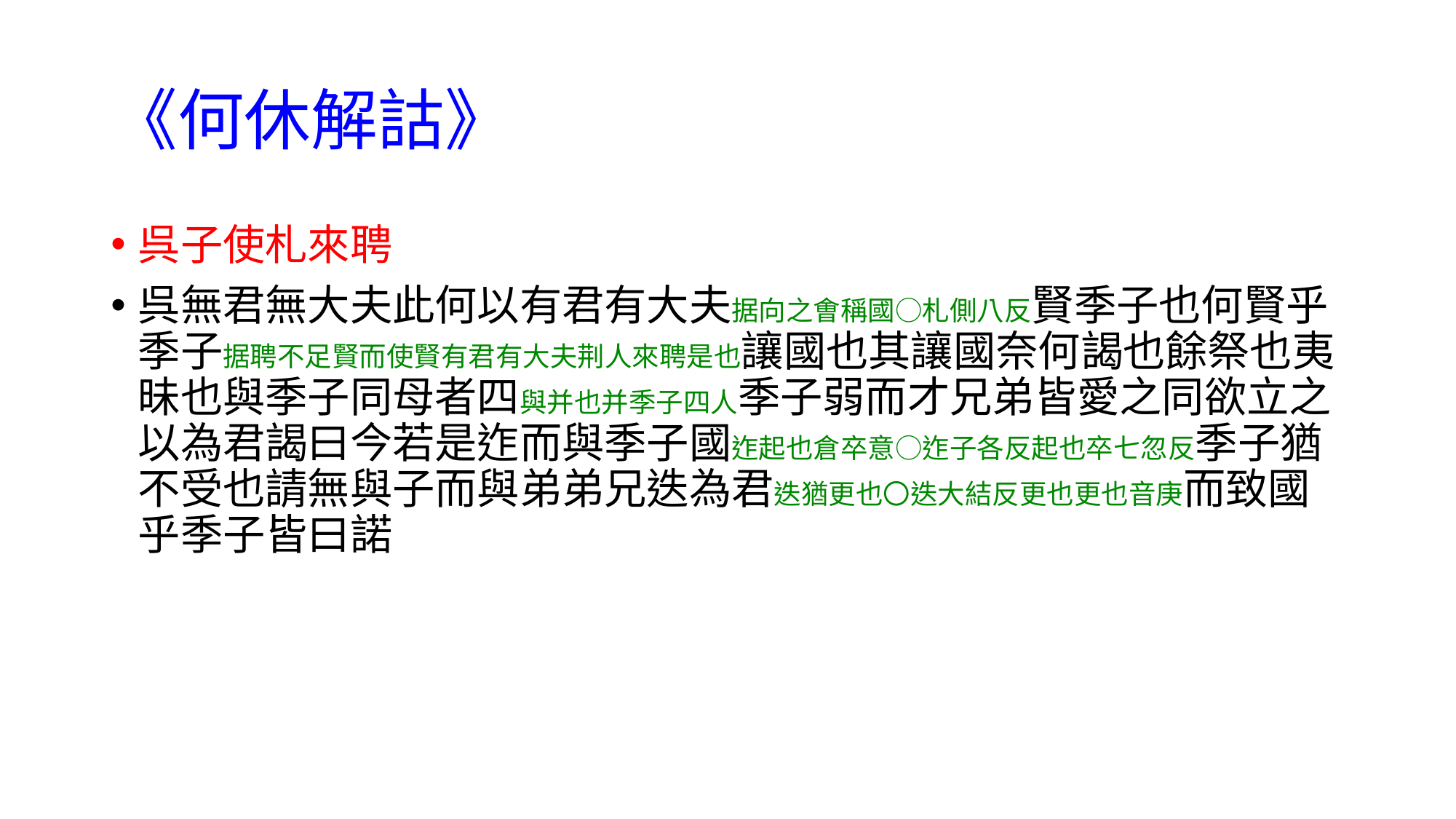

# 《何休解詁》
呉子使札來聘
呉無君無大夫此何以有君有大夫据向之㑹稱國○札側八反賢季子也何賢乎季子据聘不足賢而使賢有君有大夫荆人來聘是也讓國也其讓國奈何謁也餘祭也夷昧也與季子同母者四與并也并季子四人季子弱而才兄弟皆愛之同欲立之以為君謁曰今若是迮而與季子國迮起也倉卒意○迮子各反起也卒七忽反季子猶不受也請無與子而與弟弟兄迭為君迭猶更也〇迭大結反更也更也音庚而致國乎季子皆曰諾